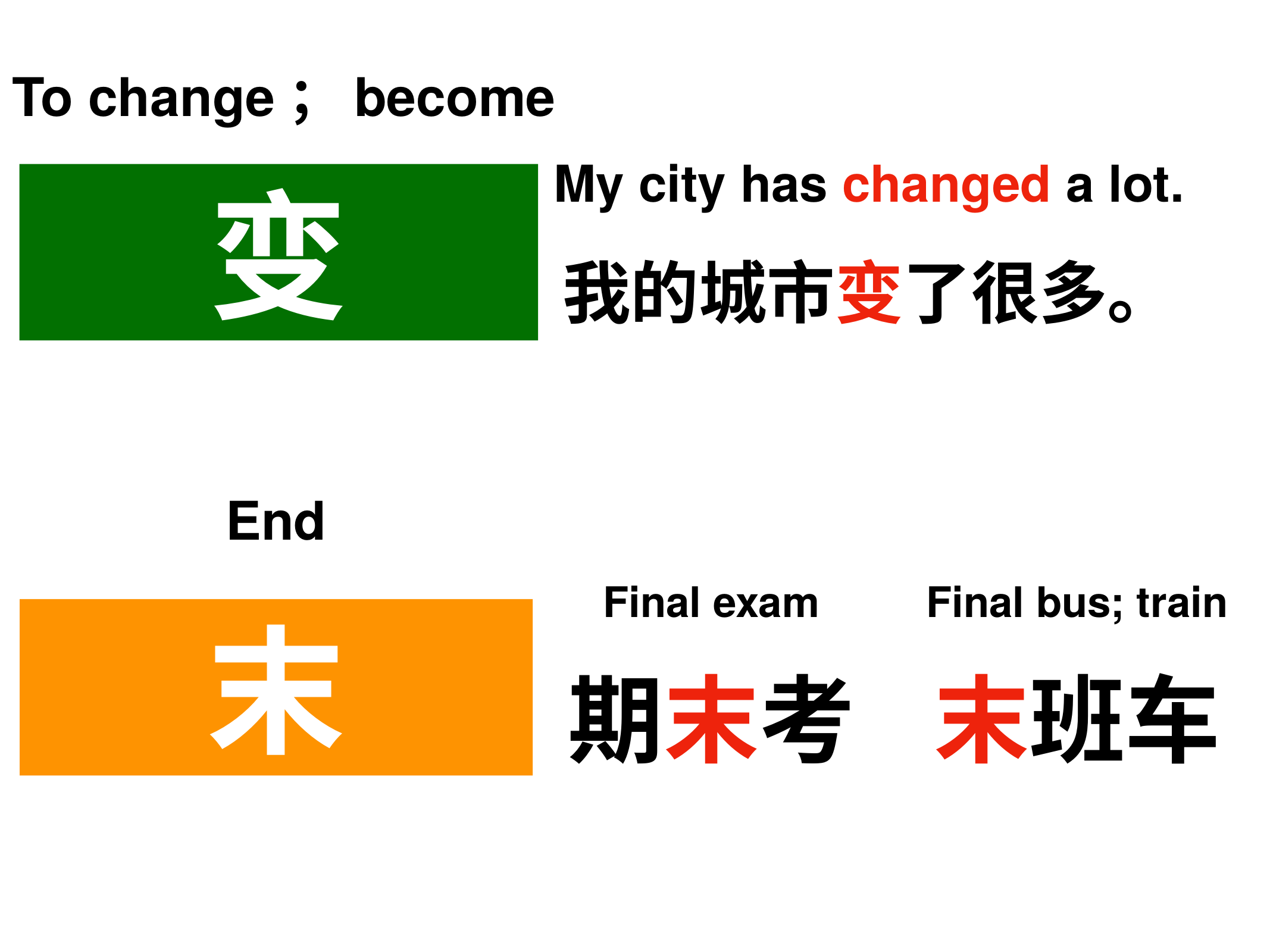

To change；become
My city has changed a lot.
变
我的城市变了很多。
End
Final exam
Final bus; train
末
期末考
末班车